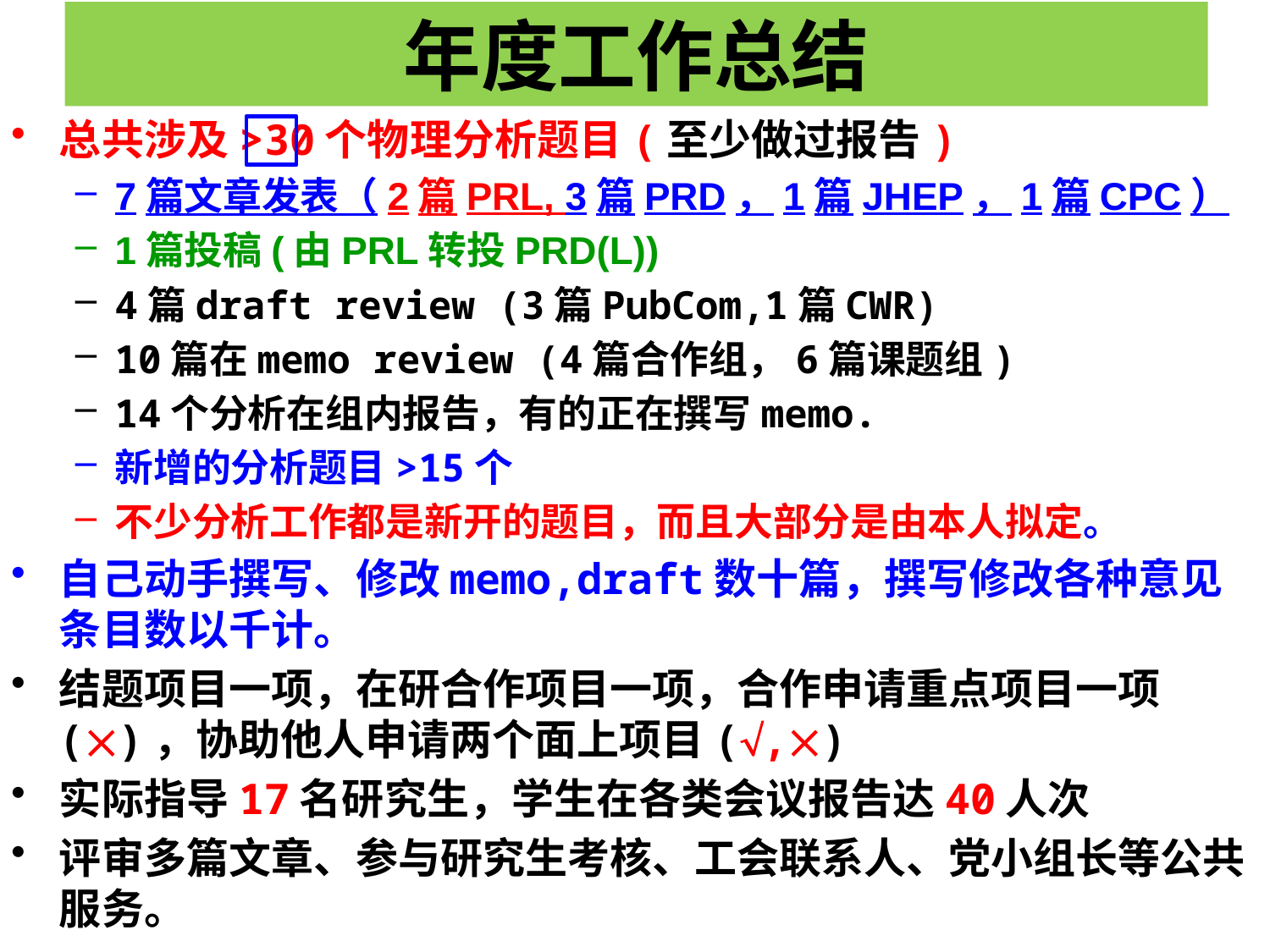

# 年度工作总结
总共涉及>30个物理分析题目(至少做过报告)
7篇文章发表（2篇PRL, 3篇PRD，1篇JHEP，1篇CPC）
1篇投稿(由PRL转投PRD(L))
4篇draft review (3篇PubCom,1篇CWR)
10篇在memo review (4篇合作组，6篇课题组)
14个分析在组内报告，有的正在撰写memo.
新增的分析题目>15个
不少分析工作都是新开的题目，而且大部分是由本人拟定。
自己动手撰写、修改memo,draft数十篇，撰写修改各种意见条目数以千计。
结题项目一项，在研合作项目一项，合作申请重点项目一项(×)，协助他人申请两个面上项目(√,×)
实际指导17名研究生，学生在各类会议报告达40人次
评审多篇文章、参与研究生考核、工会联系人、党小组长等公共服务。